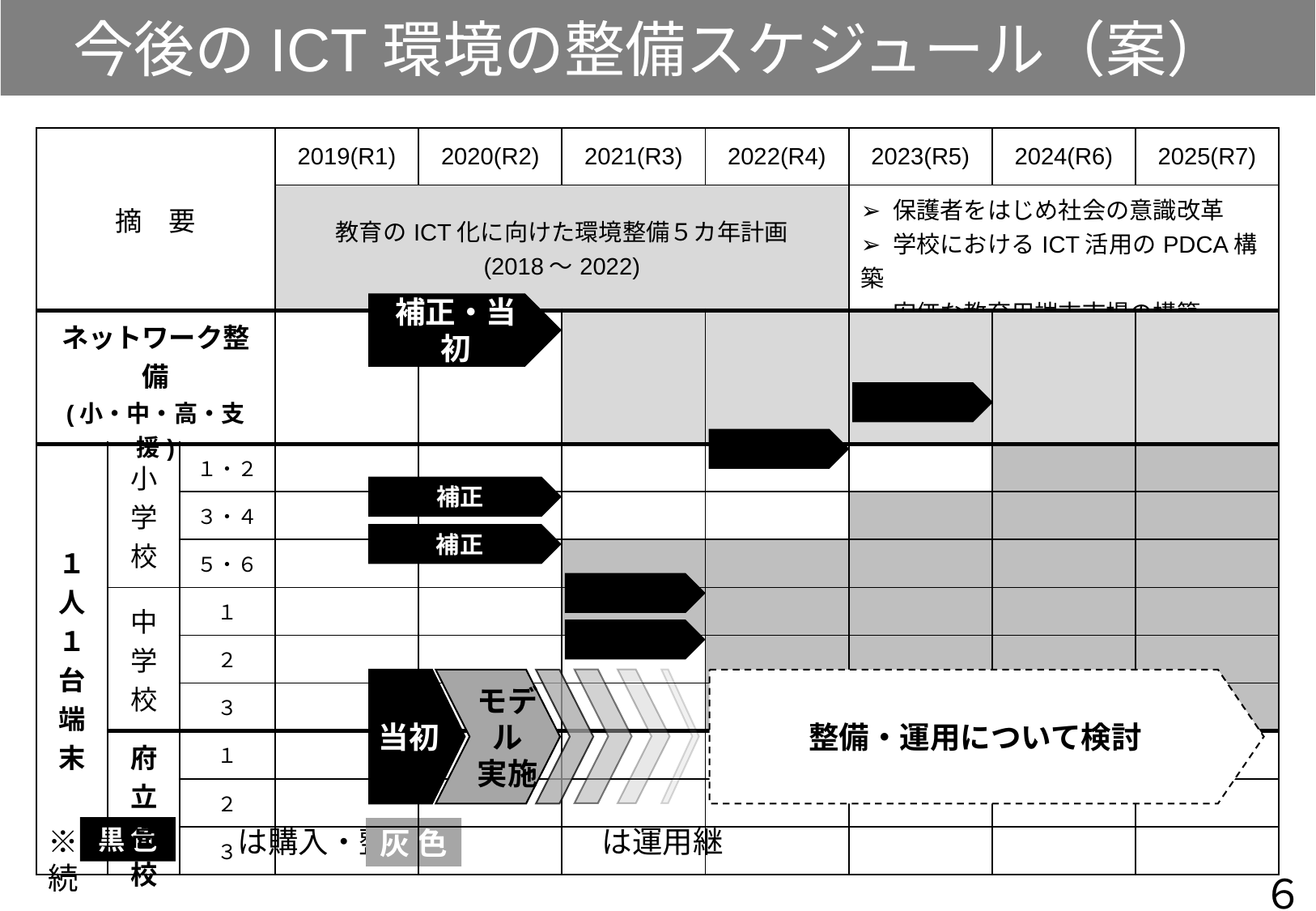

今後のICT環境の整備スケジュール（案）
| 摘　要 |  |  | 2019(R1) | 2020(R2) | 2021(R3) | 2022(R4) | 2023(R5) | 2024(R6) | 2025(R7) |
| --- | --- | --- | --- | --- | --- | --- | --- | --- | --- |
|  |  |  | 教育のICT化に向けた環境整備５カ年計画 (2018～2022) |  |  |  | ➢ 保護者をはじめ社会の意識改革 ➢ 学校におけるICT活用のPDCA構築 ➢ 安価な教育用端末市場の構築 |  |  |
| ネットワーク整備 (小・中・高・支援) |  |  |  |  |  |  |  |  |  |
| １ 人 １ 台 端 末 | 小 学 校 | １・２ |  |  |  |  |  |  |  |
|  |  | ３・４ |  |  |  |  |  |  |  |
|  |  | ５・６ |  |  |  |  |  |  |  |
|  | 中 学 校 | １ |  |  |  |  |  |  |  |
|  |  | ２ |  |  |  |  |  |  |  |
|  |  | ３ |  |  |  |  |  |  |  |
|  | 府立高校 | １ |  |  |  |  |  |  |  |
|  |  | ２ |  |  |  |  |  |  |  |
|  |  | ３ |  |  |  |  |  |  |  |
補正・当初

補正
補正

当初

モデル
実施

整備・運用について検討
※　　　　　は購入・整備　　　　　　は運用継続
黒 色
灰 色
６